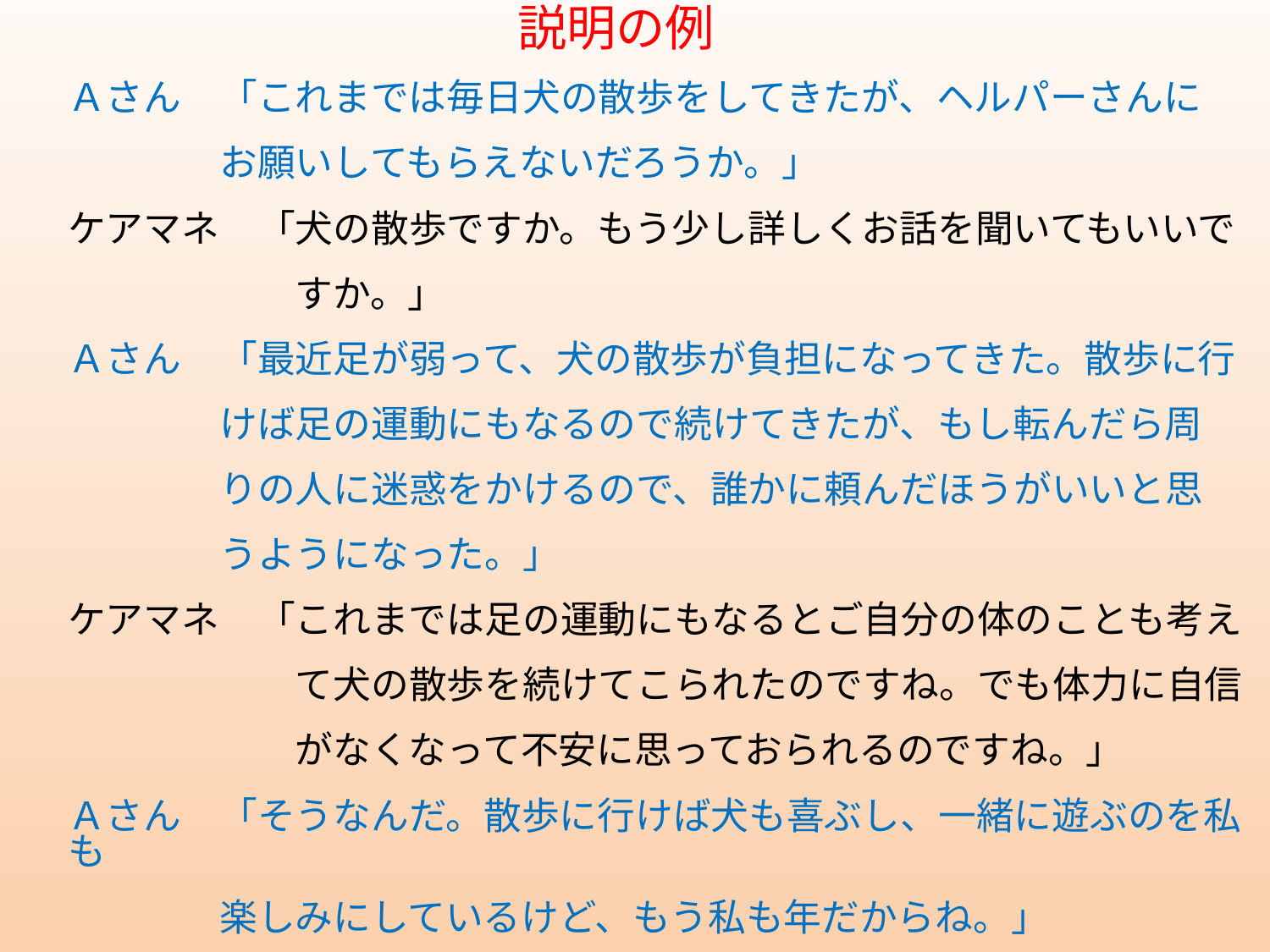

説明の例
Ａさん　「これまでは毎日犬の散歩をしてきたが、ヘルパーさんに
　　　　お願いしてもらえないだろうか。」
ケアマネ　「犬の散歩ですか。もう少し詳しくお話を聞いてもいいで
　　　　　　すか。」
Ａさん　「最近足が弱って、犬の散歩が負担になってきた。散歩に行
　　　　けば足の運動にもなるので続けてきたが、もし転んだら周
　　　　りの人に迷惑をかけるので、誰かに頼んだほうがいいと思
　　　　うようになった。」
ケアマネ　「これまでは足の運動にもなるとご自分の体のことも考え
　　　　　　て犬の散歩を続けてこられたのですね。でも体力に自信
　　　　　　がなくなって不安に思っておられるのですね。」
Ａさん　「そうなんだ。散歩に行けば犬も喜ぶし、一緒に遊ぶのを私も
　　　　楽しみにしているけど、もう私も年だからね。」